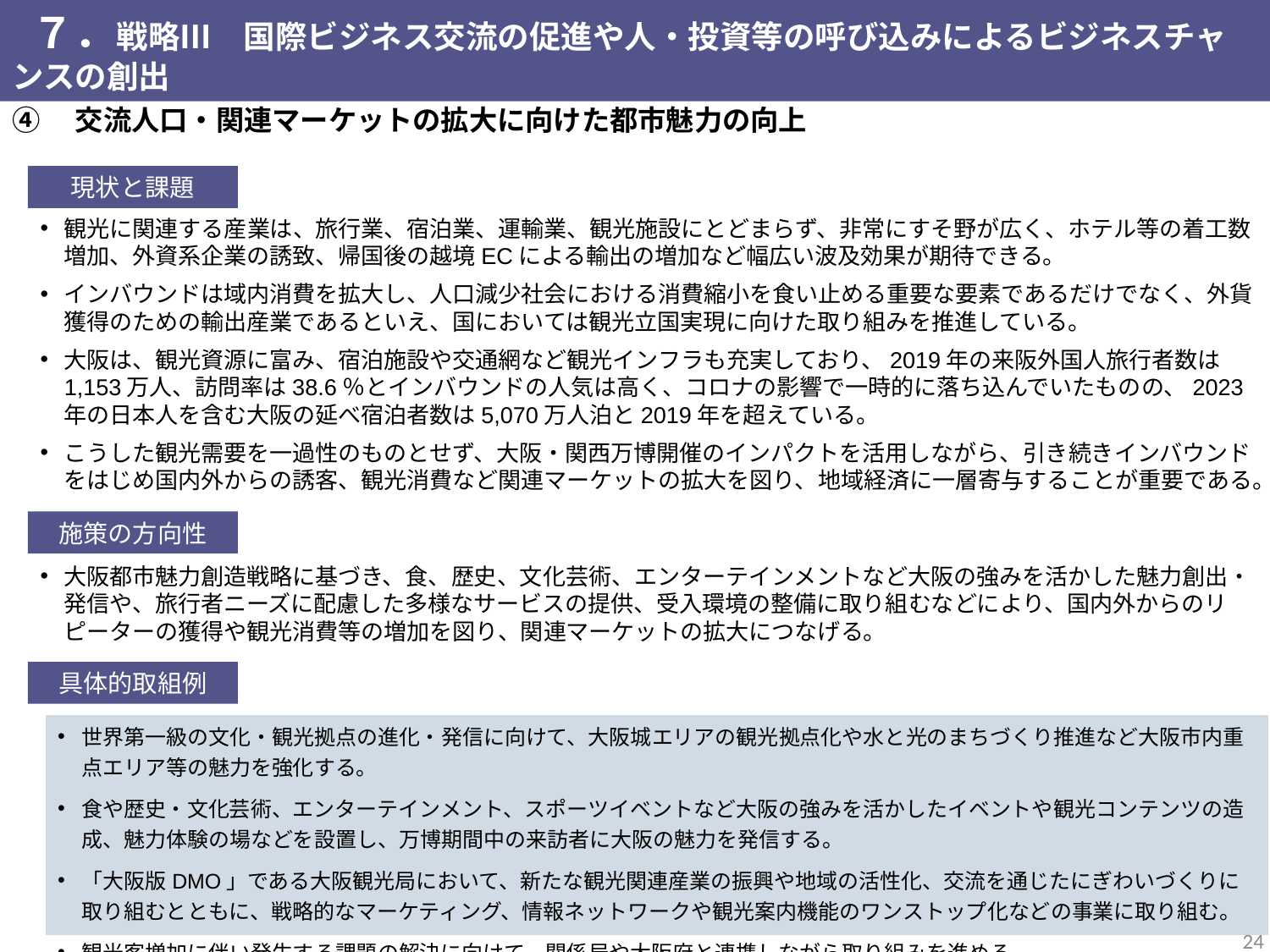

７．戦略Ⅲ　国際ビジネス交流の促進や人・投資等の呼び込みによるビジネスチャンスの創出
④　交流人口・関連マーケットの拡大に向けた都市魅力の向上
現状と課題
観光に関連する産業は、旅行業、宿泊業、運輸業、観光施設にとどまらず、非常にすそ野が広く、ホテル等の着工数増加、外資系企業の誘致、帰国後の越境ECによる輸出の増加など幅広い波及効果が期待できる。
インバウンドは域内消費を拡大し、人口減少社会における消費縮小を食い止める重要な要素であるだけでなく、外貨獲得のための輸出産業であるといえ、国においては観光立国実現に向けた取り組みを推進している。
大阪は、観光資源に富み、宿泊施設や交通網など観光インフラも充実しており、2019年の来阪外国人旅行者数は1,153万人、訪問率は38.6％とインバウンドの人気は高く、コロナの影響で一時的に落ち込んでいたものの、2023年の日本人を含む大阪の延べ宿泊者数は5,070万人泊と2019年を超えている。
こうした観光需要を一過性のものとせず、大阪・関西万博開催のインパクトを活用しながら、引き続きインバウンドをはじめ国内外からの誘客、観光消費など関連マーケットの拡大を図り、地域経済に一層寄与することが重要である。
施策の方向性
大阪都市魅力創造戦略に基づき、食、歴史、文化芸術、エンターテインメントなど大阪の強みを活かした魅力創出・発信や、旅行者ニーズに配慮した多様なサービスの提供、受入環境の整備に取り組むなどにより、国内外からのリピーターの獲得や観光消費等の増加を図り、関連マーケットの拡大につなげる。
具体的取組例
| 世界第一級の文化・観光拠点の進化・発信に向けて、大阪城エリアの観光拠点化や水と光のまちづくり推進など大阪市内重点エリア等の魅力を強化する。 食や歴史・文化芸術、エンターテインメント、スポーツイベントなど大阪の強みを活かしたイベントや観光コンテンツの造成、魅力体験の場などを設置し、万博期間中の来訪者に大阪の魅力を発信する。 「大阪版DMO」である大阪観光局において、新たな観光関連産業の振興や地域の活性化、交流を通じたにぎわいづくりに取り組むとともに、戦略的なマーケティング、情報ネットワークや観光案内機能のワンストップ化などの事業に取り組む。 観光客増加に伴い発生する課題の解決に向けて、関係局や大阪府と連携しながら取り組みを進める。 |
| --- |
24